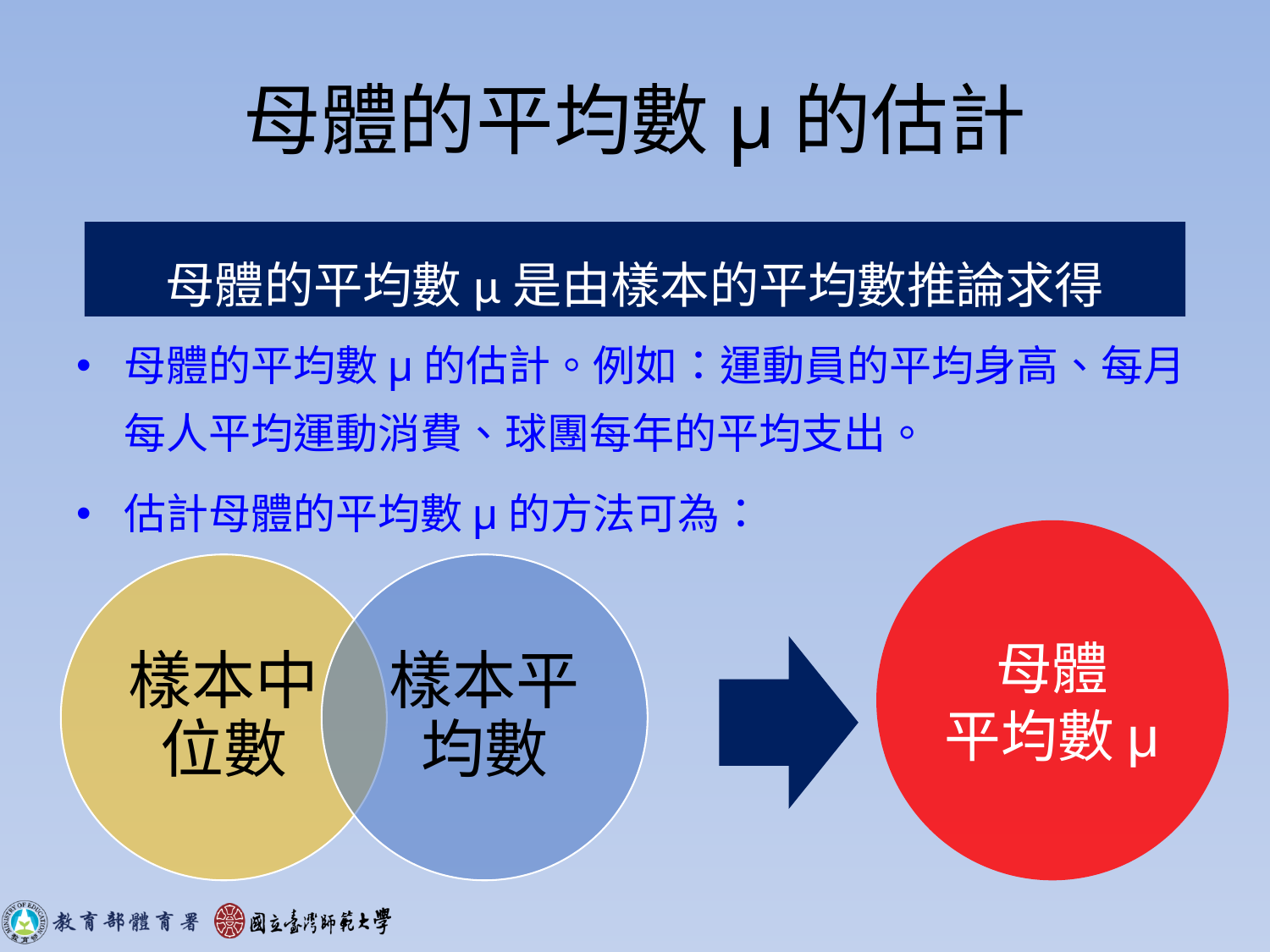

# 母體的平均數μ的估計
母體的平均數μ是由樣本的平均數推論求得
母體的平均數μ的估計。例如：運動員的平均身高、每月每人平均運動消費、球團每年的平均支出。
估計母體的平均數μ的方法可為：
母體
平均數μ
樣本中位數
樣本平均數